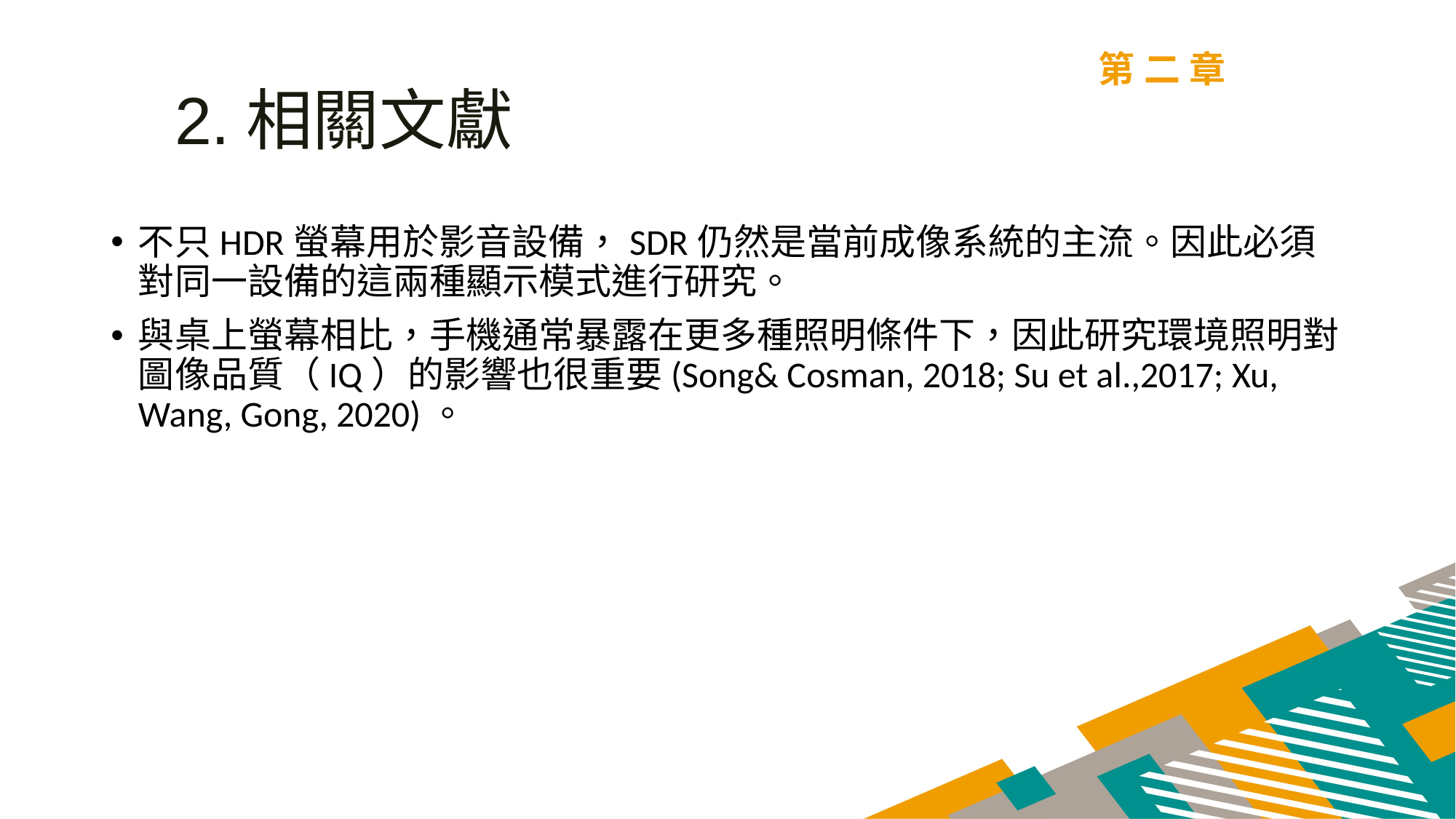

第二章
2.相關文獻
不只HDR螢幕用於影音設備，SDR仍然是當前成像系統的主流。因此必須對同一設備的這兩種顯示模式進行研究。
與桌上螢幕相比，手機通常暴露在更多種照明條件下，因此研究環境照明對圖像品質（IQ）的影響也很重要(Song& Cosman, 2018; Su et al.,2017; Xu, Wang, Gong, 2020)。